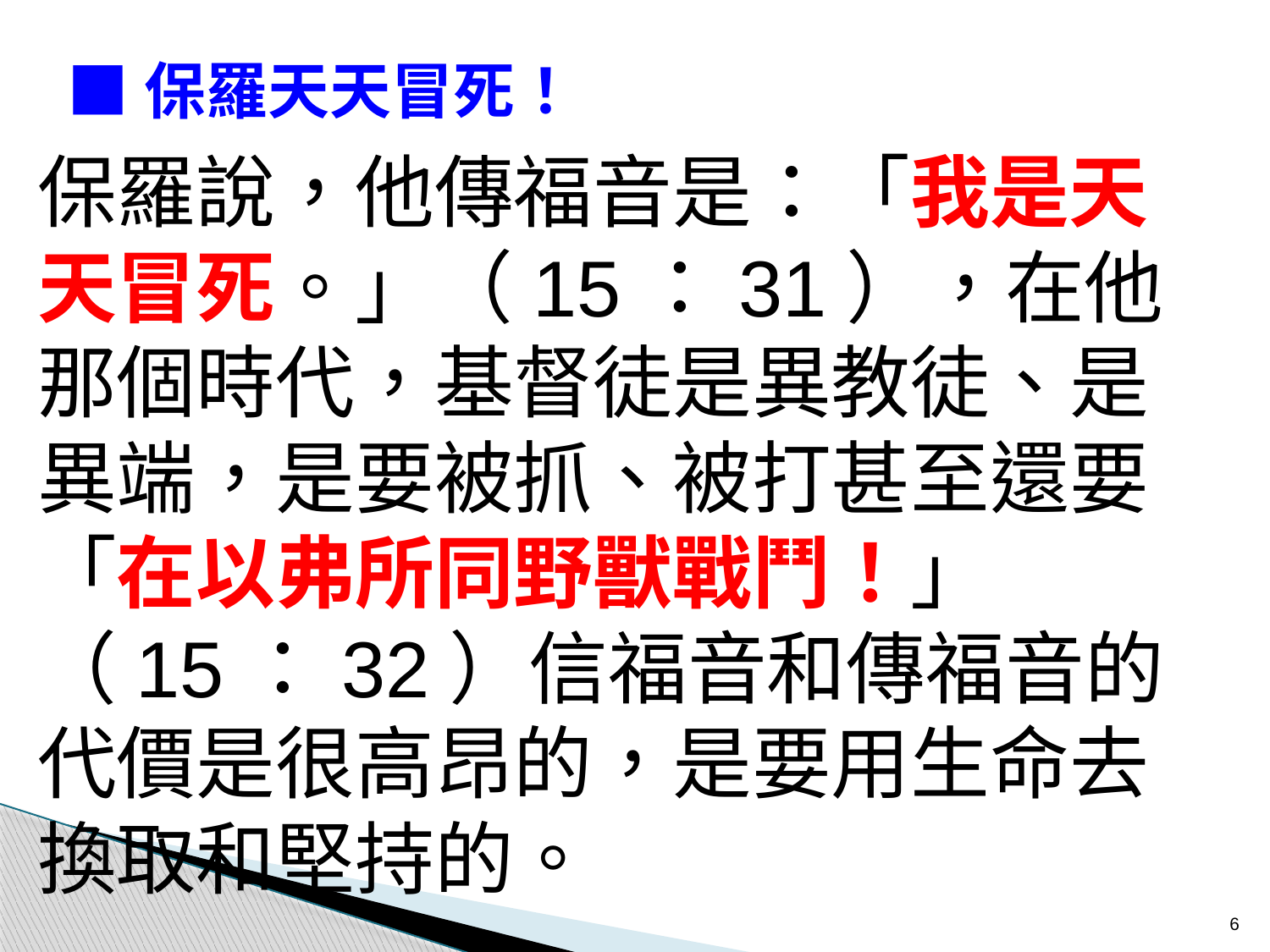

■保羅天天冒死！
保羅說，他傳福音是：「我是天天冒死。」（15：31），在他那個時代，基督徒是異教徒、是異端，是要被抓、被打甚至還要「在以弗所同野獸戰鬥！」（15：32）信福音和傳福音的代價是很高昂的，是要用生命去換取和堅持的。
6